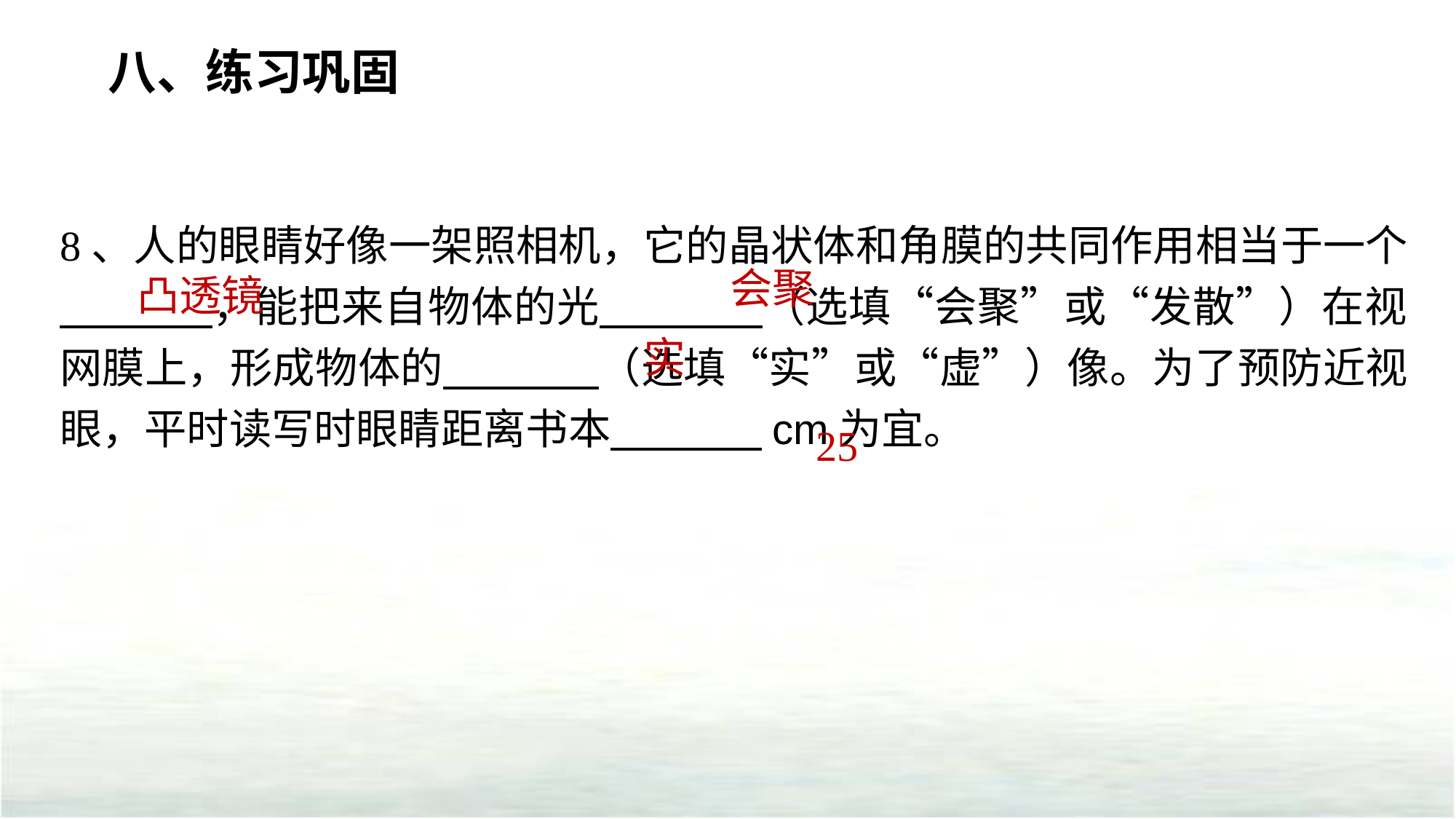

八、练习巩固
8、人的眼睛好像一架照相机，它的晶状体和角膜的共同作用相当于一个                ，能把来自物体的光                （选填“会聚”或“发散”）在视网膜上，形成物体的                （选填“实”或“虚”）像。为了预防近视眼，平时读写时眼睛距离书本                cm为宜。
会聚
凸透镜
实
25